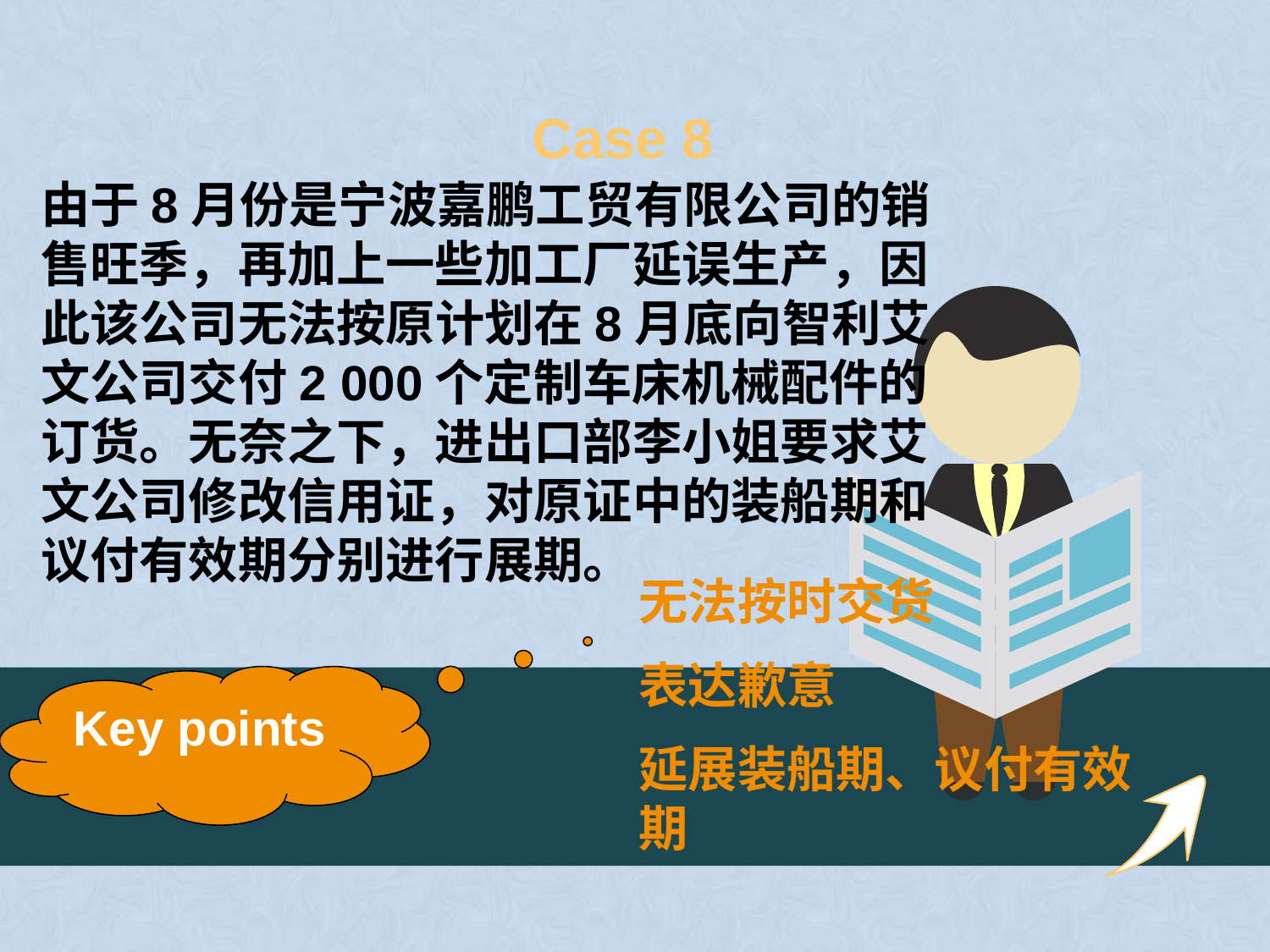

Case 8
由于8月份是宁波嘉鹏工贸有限公司的销售旺季，再加上一些加工厂延误生产，因此该公司无法按原计划在8月底向智利艾文公司交付2 000个定制车床机械配件的订货。无奈之下，进出口部李小姐要求艾文公司修改信用证，对原证中的装船期和议付有效期分别进行展期。

无法按时交货
表达歉意
延展装船期、议付有效期
Key points